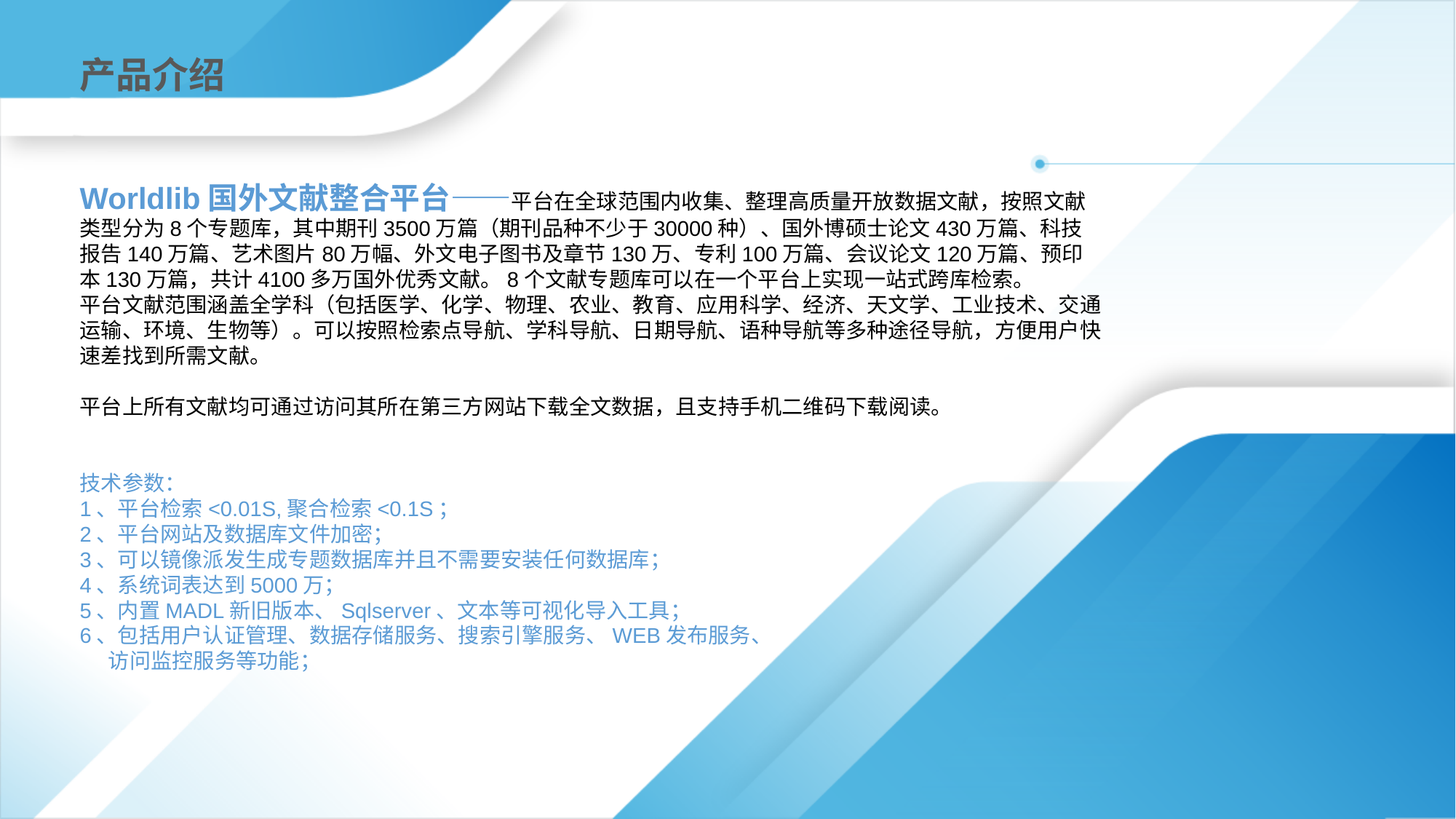

产品介绍
Worldlib国外文献整合平台——平台在全球范围内收集、整理高质量开放数据文献，按照文献类型分为8个专题库，其中期刊3500万篇（期刊品种不少于30000种）、国外博硕士论文430万篇、科技报告140万篇、艺术图片80万幅、外文电子图书及章节130万、专利100万篇、会议论文120万篇、预印本130万篇，共计4100多万国外优秀文献。8个文献专题库可以在一个平台上实现一站式跨库检索。
平台文献范围涵盖全学科（包括医学、化学、物理、农业、教育、应用科学、经济、天文学、工业技术、交通运输、环境、生物等）。可以按照检索点导航、学科导航、日期导航、语种导航等多种途径导航，方便用户快速差找到所需文献。

平台上所有文献均可通过访问其所在第三方网站下载全文数据，且支持手机二维码下载阅读。

技术参数：
1、平台检索<0.01S,聚合检索<0.1S；
2、平台网站及数据库文件加密；
3、可以镜像派发生成专题数据库并且不需要安装任何数据库；
4、系统词表达到5000万；
5、内置MADL新旧版本、Sqlserver、文本等可视化导入工具；
6、包括用户认证管理、数据存储服务、搜索引擎服务、WEB发布服务、
     访问监控服务等功能；